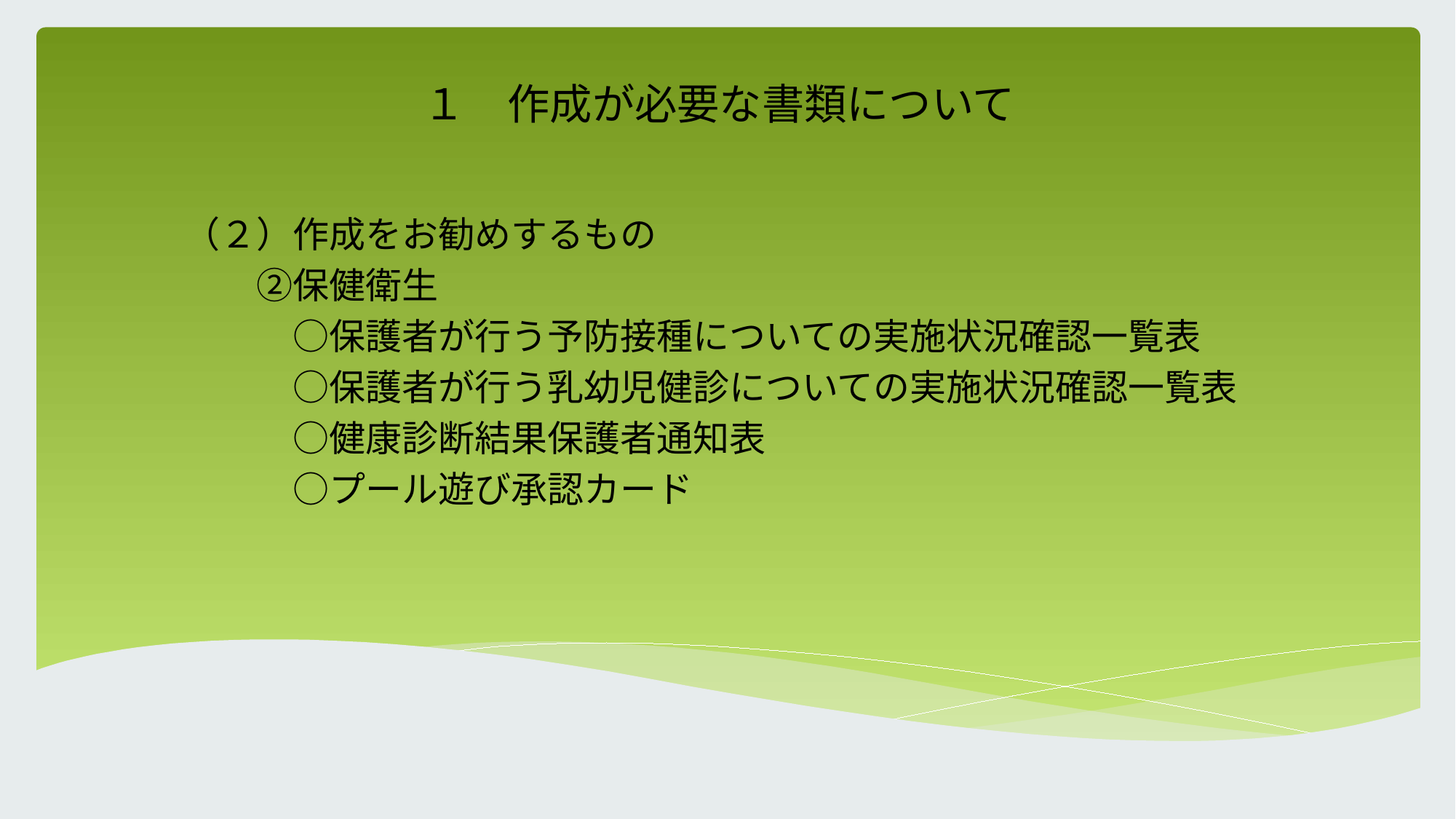

# １　作成が必要な書類について
（２）作成をお勧めするもの
　　②保健衛生
　　　○保護者が行う予防接種についての実施状況確認一覧表
　　　○保護者が行う乳幼児健診についての実施状況確認一覧表
　　　○健康診断結果保護者通知表
　　　○プール遊び承認カード